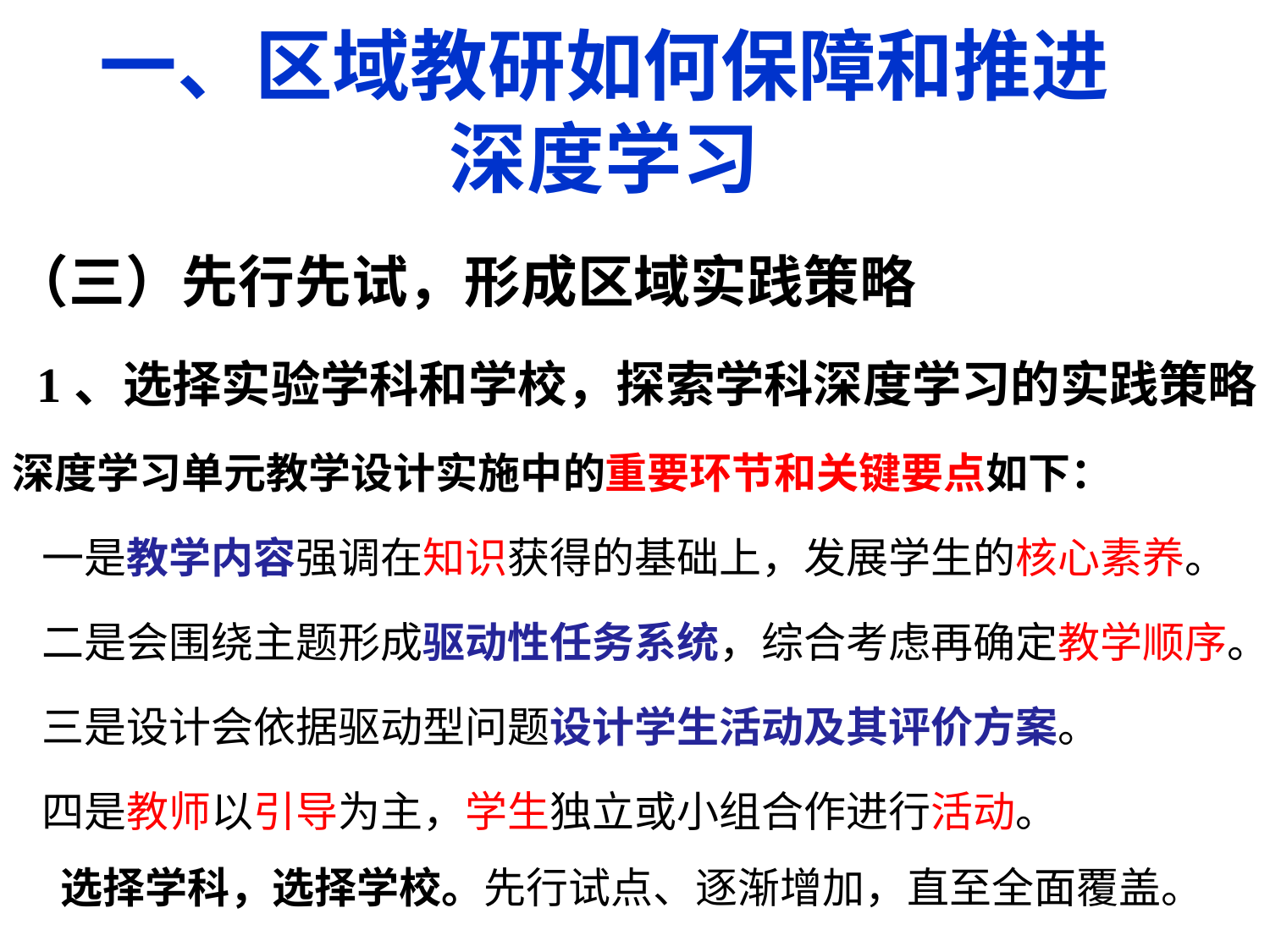

# 一、区域教研如何保障和推进深度学习
（三）先行先试，形成区域实践策略
  1、选择实验学科和学校，探索学科深度学习的实践策略
深度学习单元教学设计实施中的重要环节和关键要点如下：
  一是教学内容强调在知识获得的基础上，发展学生的核心素养。
  二是会围绕主题形成驱动性任务系统，综合考虑再确定教学顺序。
  三是设计会依据驱动型问题设计学生活动及其评价方案。
  四是教师以引导为主，学生独立或小组合作进行活动。
选择学科，选择学校。先行试点、逐渐增加，直至全面覆盖。